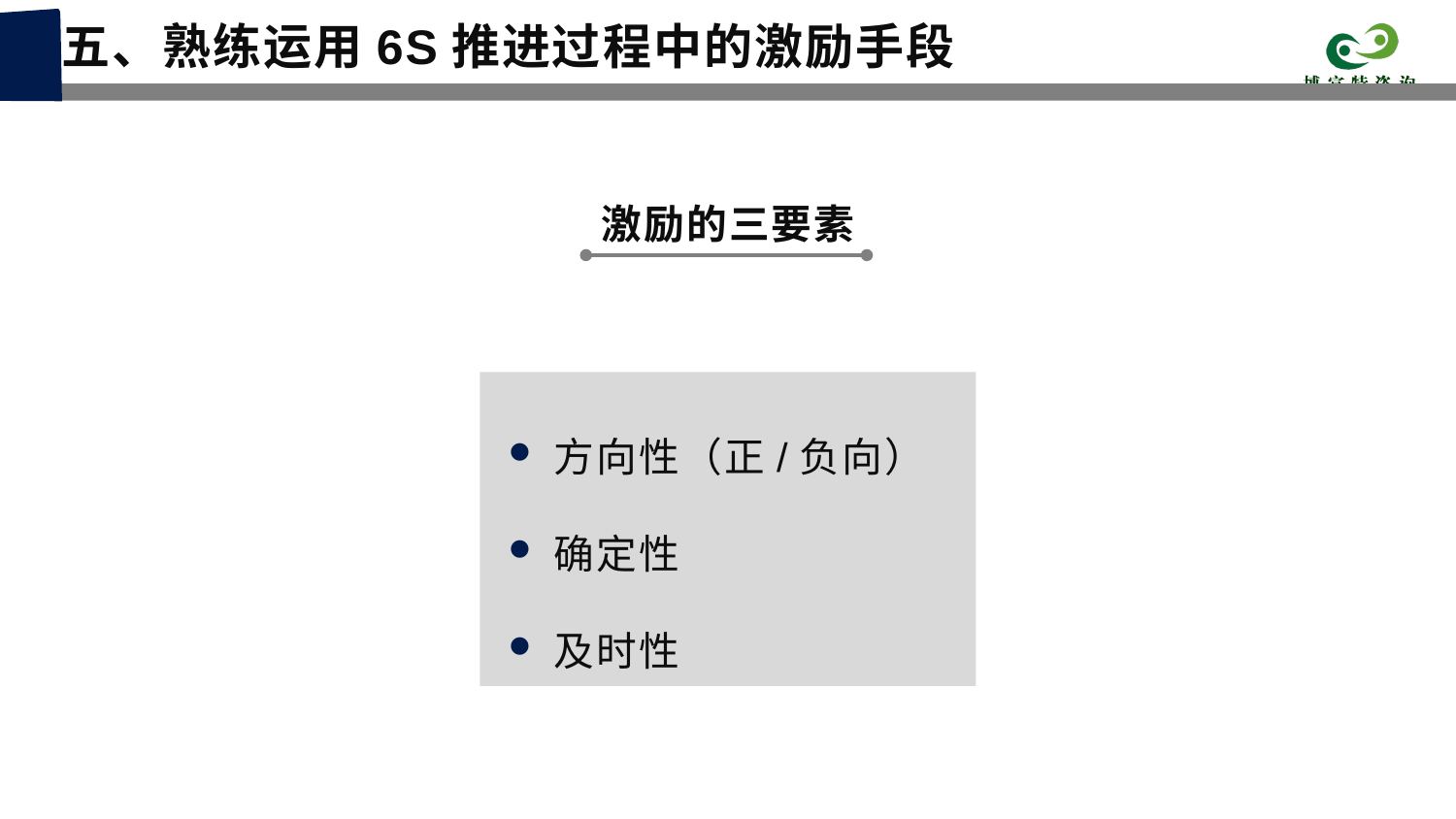

五、熟练运用6S推进过程中的激励手段
激励的三要素
方向性（正/负向）
确定性
及时性